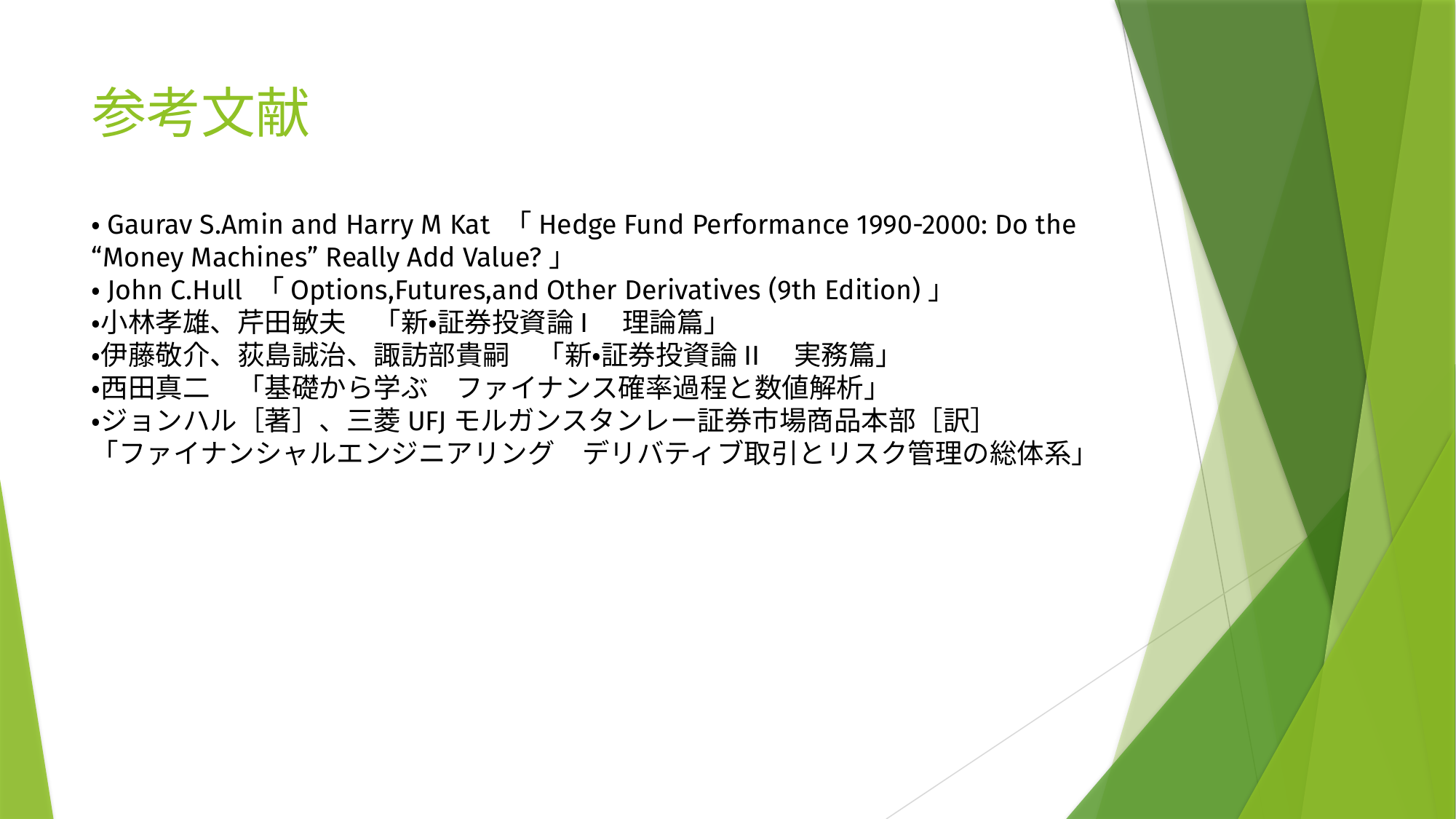

# 参考文献
・Gaurav S.Amin and Harry M Kat 「Hedge Fund Performance 1990-2000: Do the “Money Machines” Really Add Value?」
・John C.Hull 「Options,Futures,and Other Derivatives (9th Edition)」
・小林孝雄、芹田敏夫　「新・証券投資論І　理論篇」
・伊藤敬介、荻島誠治、諏訪部貴嗣　「新・証券投資論ІІ　実務篇」
・西田真二　「基礎から学ぶ　ファイナンス確率過程と数値解析」
・ジョンハル［著］、三菱UFJモルガンスタンレー証券市場商品本部［訳］　「ファイナンシャルエンジニアリング　デリバティブ取引とリスク管理の総体系」